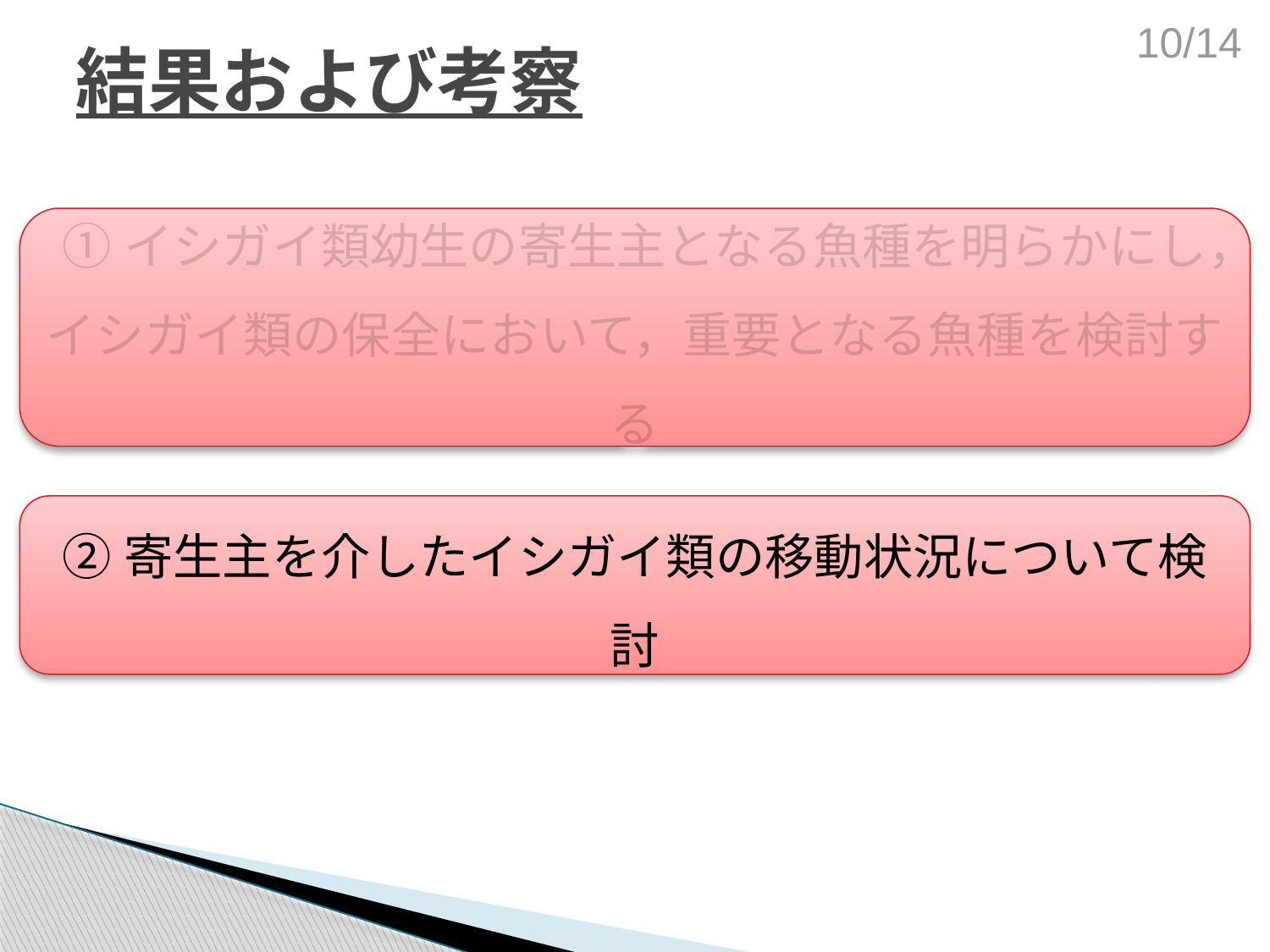

# 結果および考察
10/14

①イシガイ類幼生の寄生主となる魚種を明らかにし，
イシガイ類の保全において，重要となる魚種を検討する

②寄生主を介したイシガイ類の移動状況について検討